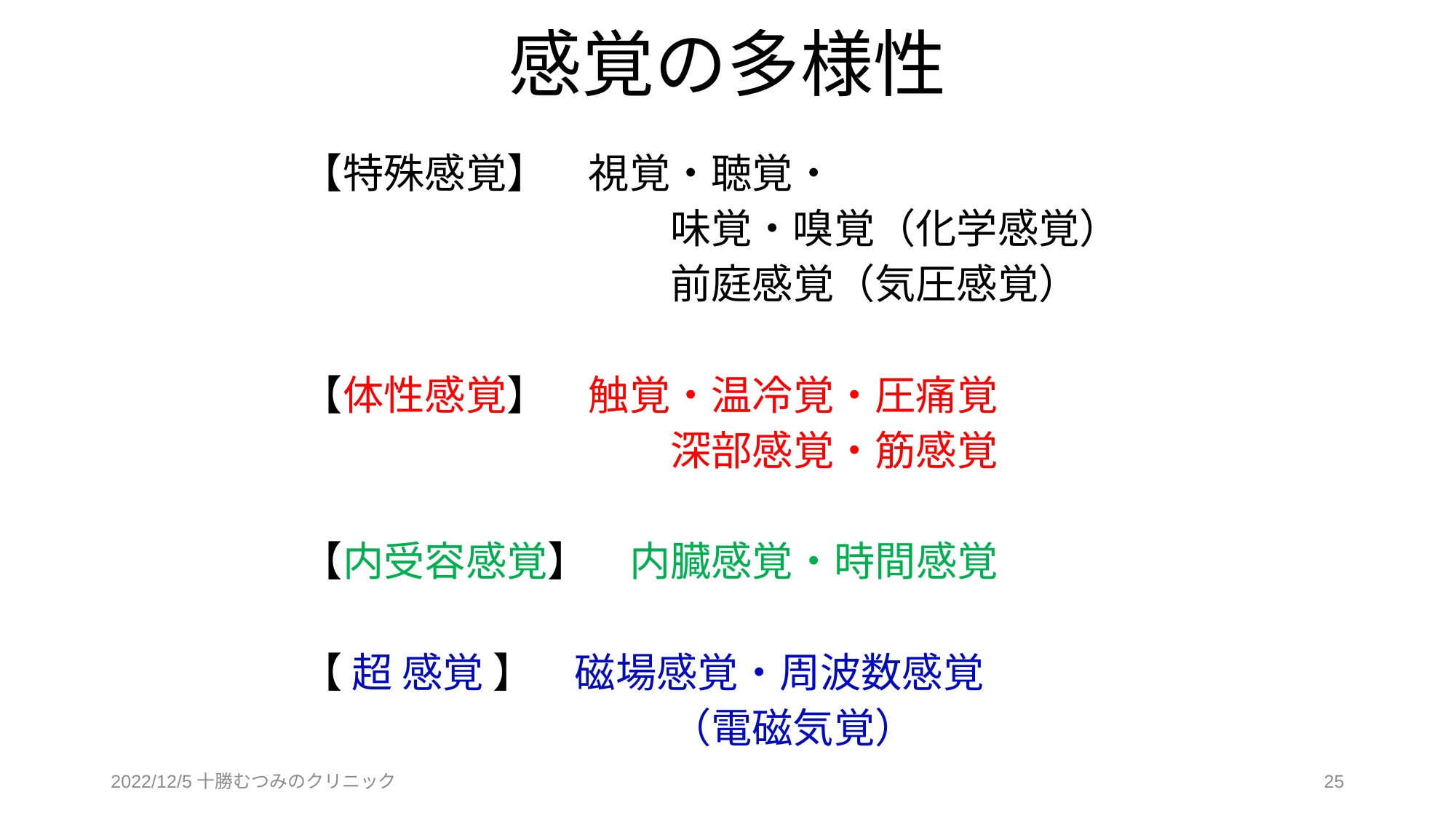

# 感覚の多様性
【特殊感覚】　視覚・聴覚・
　　　　　　　　　味覚・嗅覚（化学感覚）
　　　　　　　　　前庭感覚（気圧感覚）

【体性感覚】　触覚・温冷覚・圧痛覚
　　　　　　　　　深部感覚・筋感覚

【内受容感覚】　内臓感覚・時間感覚

【 超 感覚 】　磁場感覚・周波数感覚
　　　　　　　　　（電磁気覚）

2022/12/5十勝むつみのクリニック
25